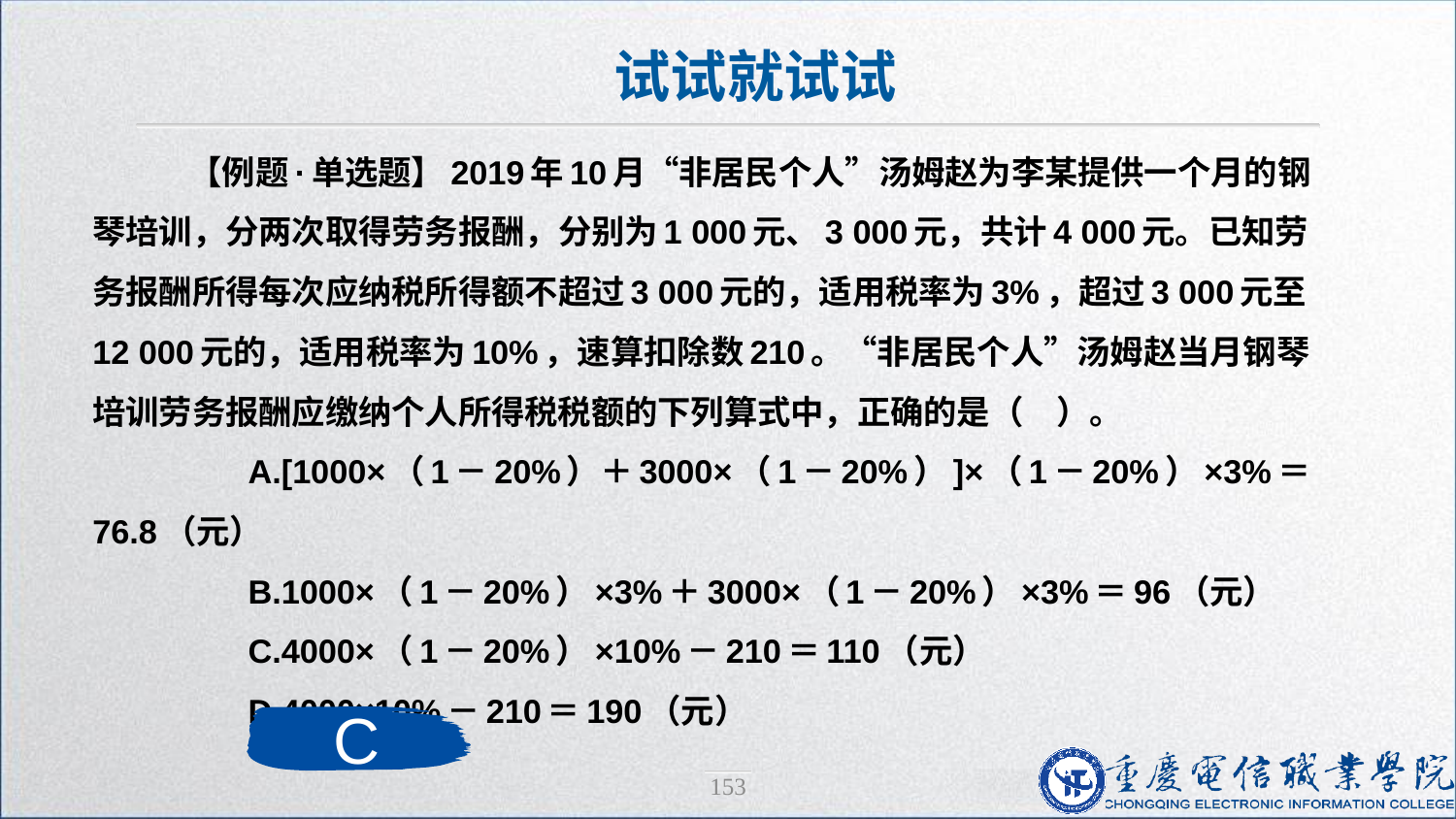

试试就试试
 【例题·单选题】2019年10月“非居民个人”汤姆赵为李某提供一个月的钢琴培训，分两次取得劳务报酬，分别为1 000元、3 000元，共计4 000元。已知劳务报酬所得每次应纳税所得额不超过3 000元的，适用税率为3%，超过3 000元至12 000元的，适用税率为10%，速算扣除数210。“非居民个人”汤姆赵当月钢琴培训劳务报酬应缴纳个人所得税税额的下列算式中，正确的是（　）。
　　A.[1000×（1－20%）＋3000×（1－20%）]×（1－20%）×3%＝76.8（元）
　　B.1000×（1－20%）×3%＋3000×（1－20%）×3%＝96（元）
　　C.4000×（1－20%）×10%－210＝110（元）
　　D.4000×10%－210＝190（元）

C
153